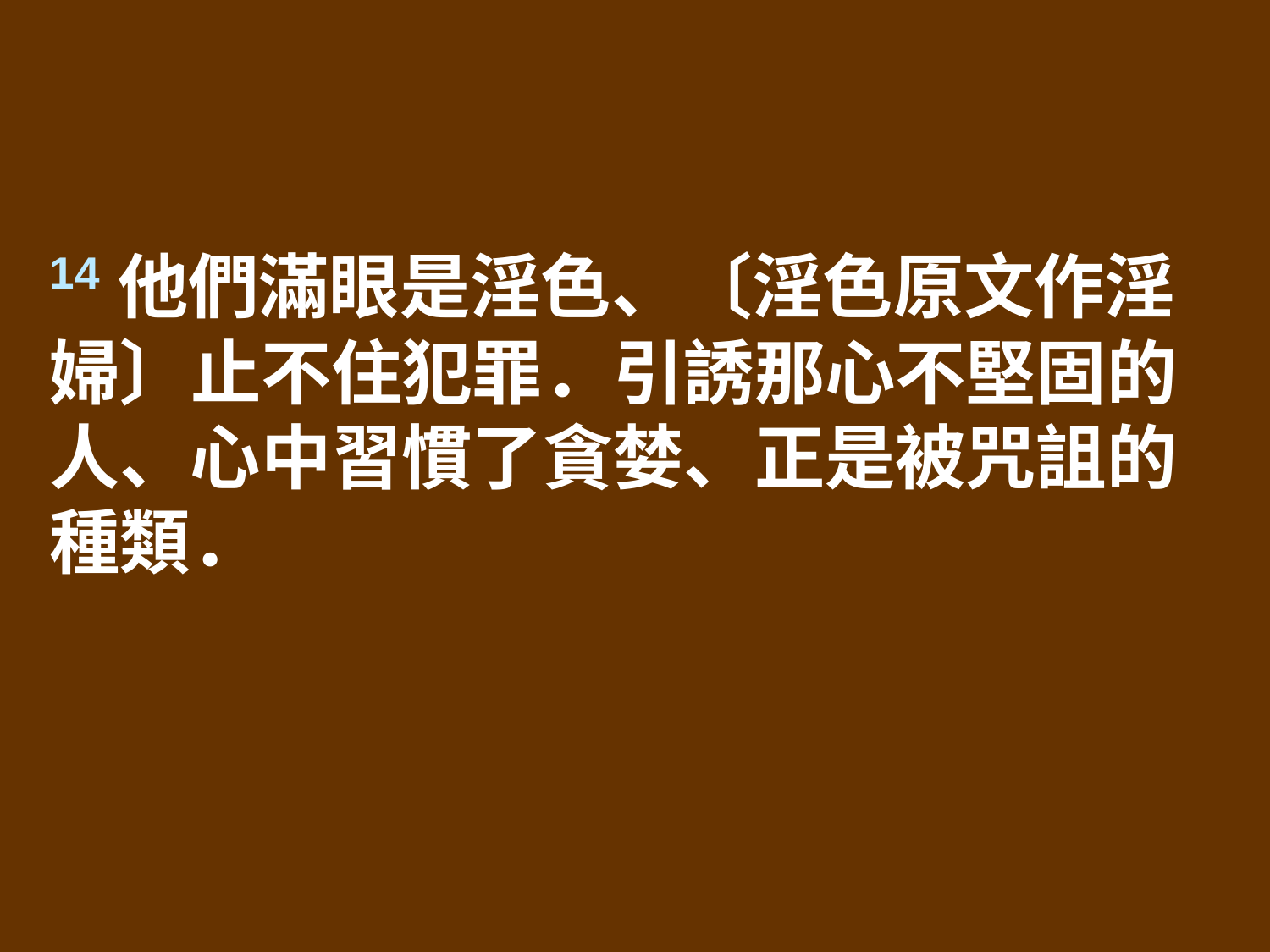

14他們滿眼是淫色、〔淫色原文作淫婦〕止不住犯罪．引誘那心不堅固的人、心中習慣了貪婪、正是被咒詛的種類．